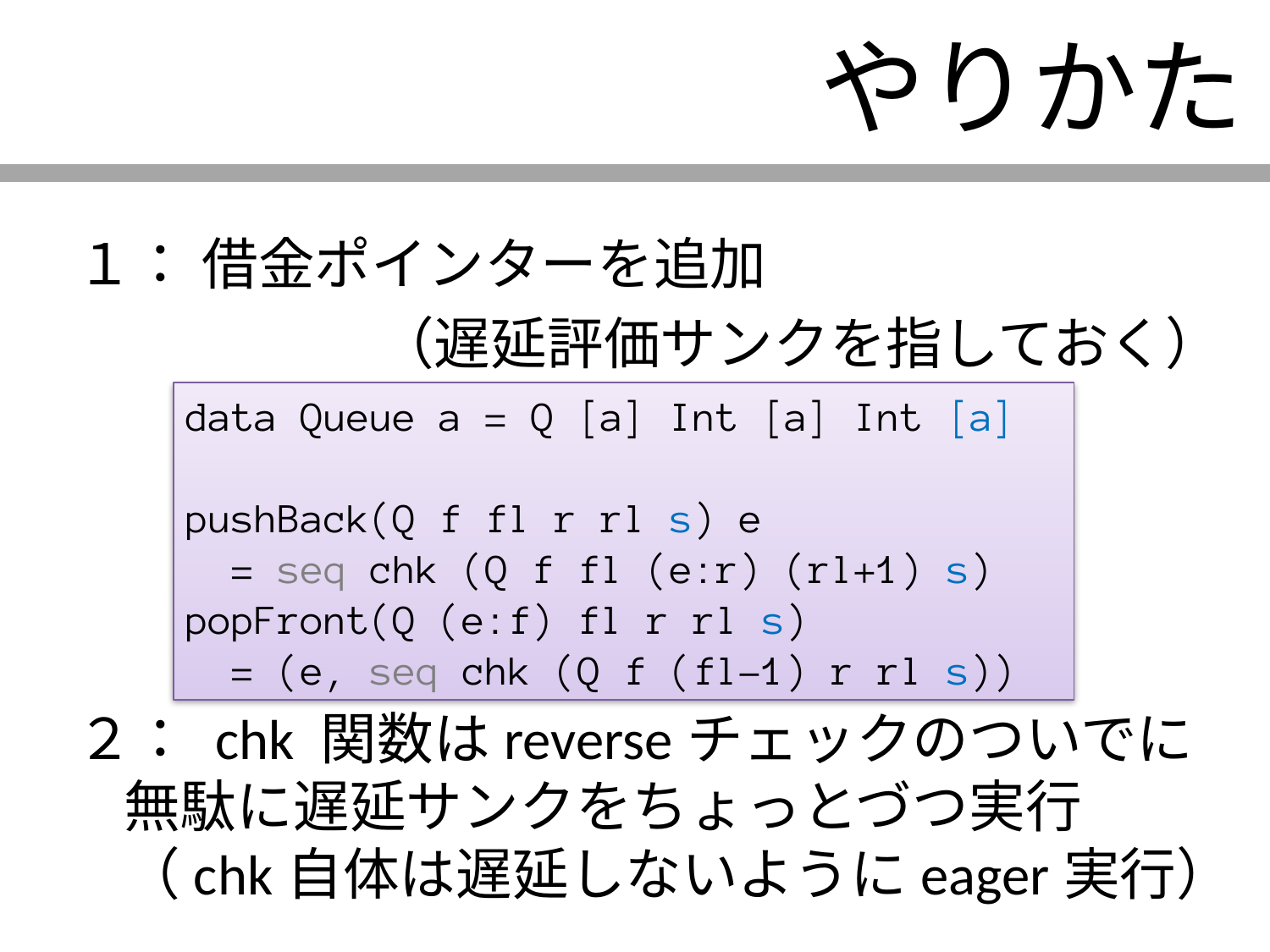

# やりかた
１： 借金ポインターを追加
			（遅延評価サンクを指しておく）

２： chk 関数はreverseチェックのついでに
無駄に遅延サンクをちょっとづつ実行
（chk自体は遅延しないようにeager実行）
data Queue a = Q [a] Int [a] Int [a]

pushBack(Q f fl r rl s) e
  = seq chk (Q f fl (e:r) (rl+1) s)
popFront(Q (e:f) fl r rl s)
  = (e, seq chk (Q f (fl-1) r rl s))